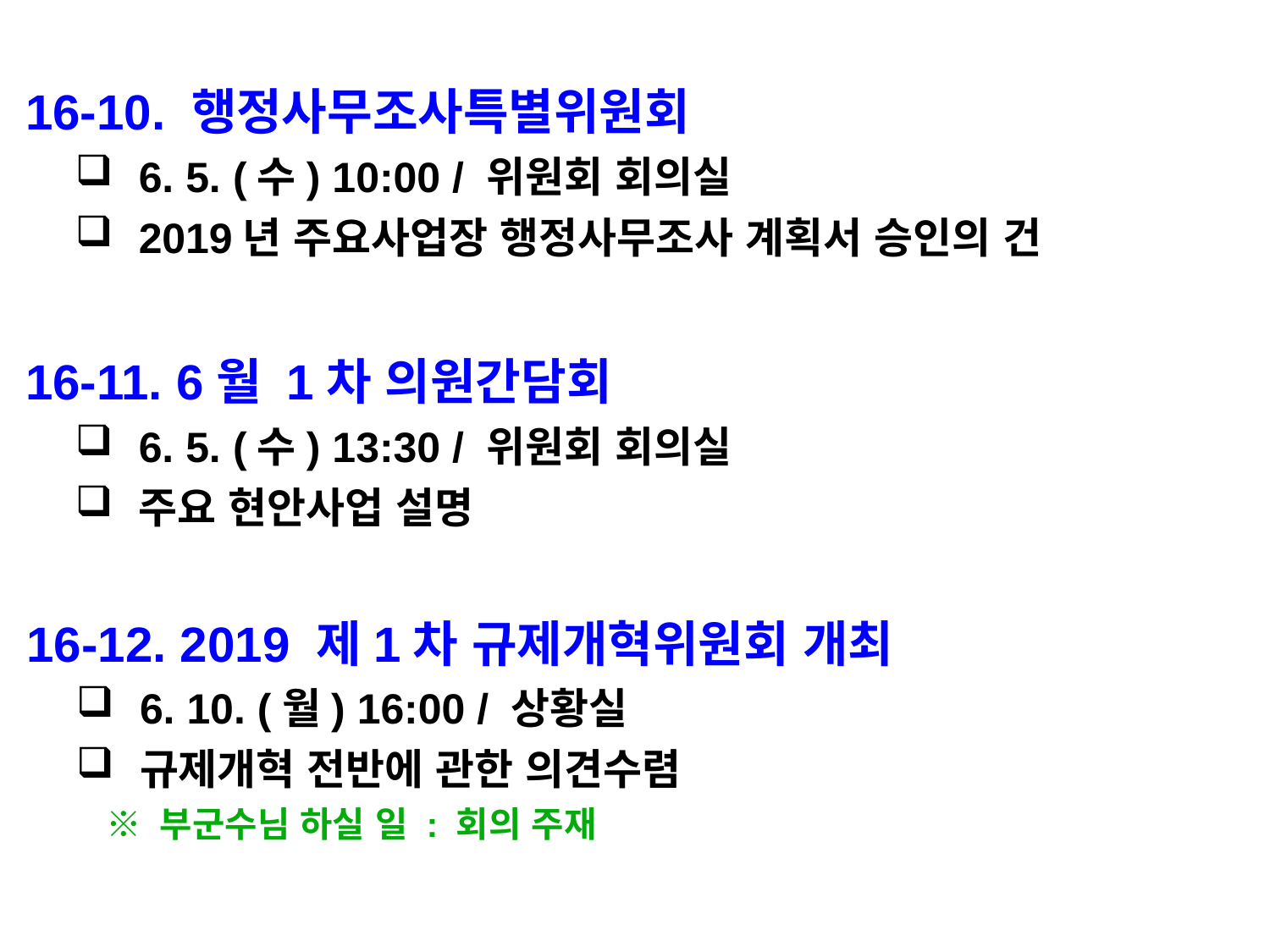

16-10. 행정사무조사특별위원회
6. 5. (수) 10:00 / 위원회 회의실
2019년 주요사업장 행정사무조사 계획서 승인의 건

 16-11. 6월 1차 의원간담회
6. 5. (수) 13:30 / 위원회 회의실
주요 현안사업 설명

 16-12. 2019 제1차 규제개혁위원회 개최
6. 10. (월) 16:00 / 상황실
규제개혁 전반에 관한 의견수렴
   ※ 부군수님 하실 일 : 회의 주재